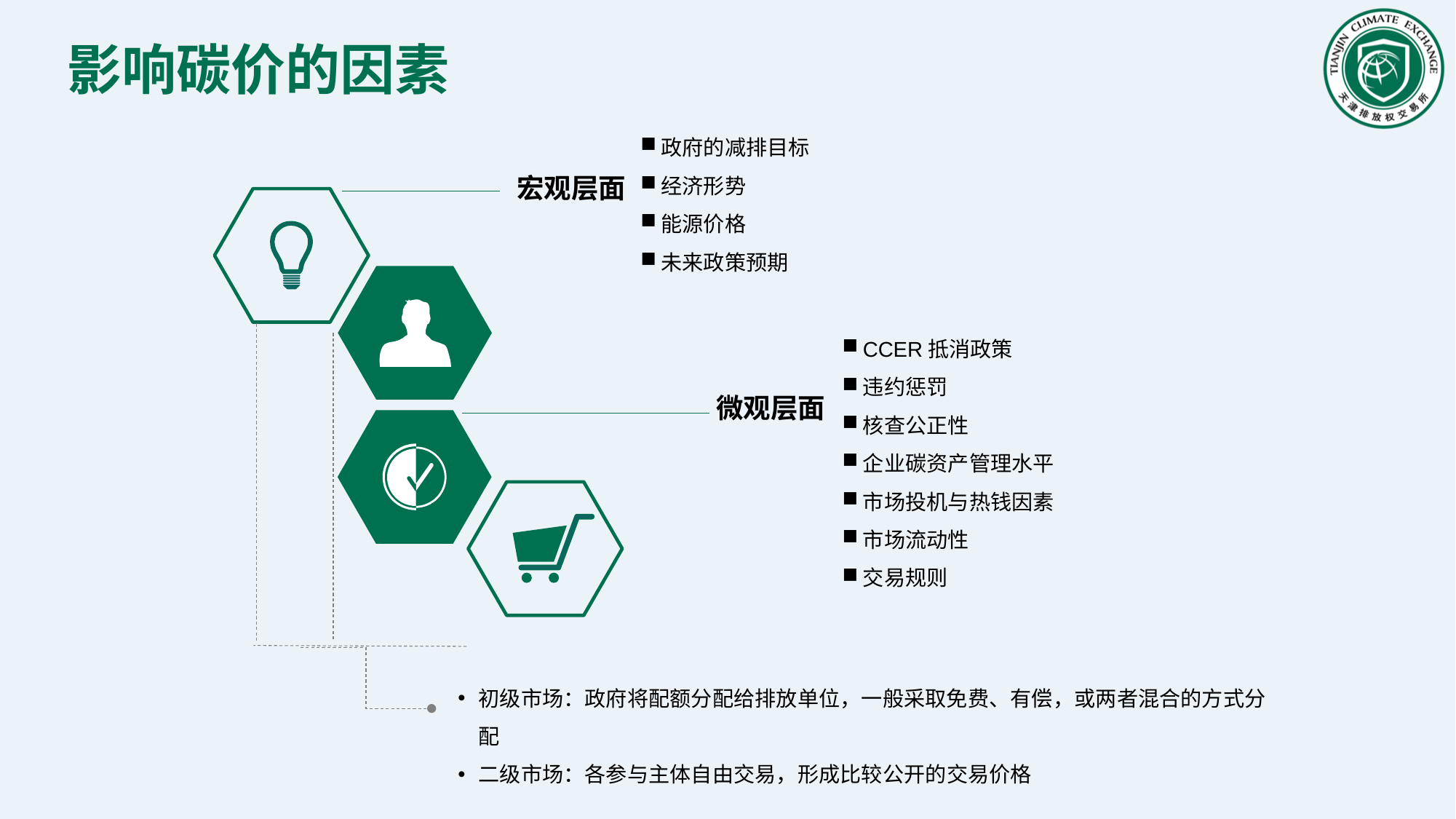

# 影响碳价的因素
政府的减排目标
经济形势
能源价格
未来政策预期
宏观层面

CCER抵消政策
违约惩罚
核查公正性
企业碳资产管理水平
市场投机与热钱因素
市场流动性
交易规则
微观层面

初级市场：政府将配额分配给排放单位，一般采取免费、有偿，或两者混合的方式分配
二级市场：各参与主体自由交易，形成比较公开的交易价格